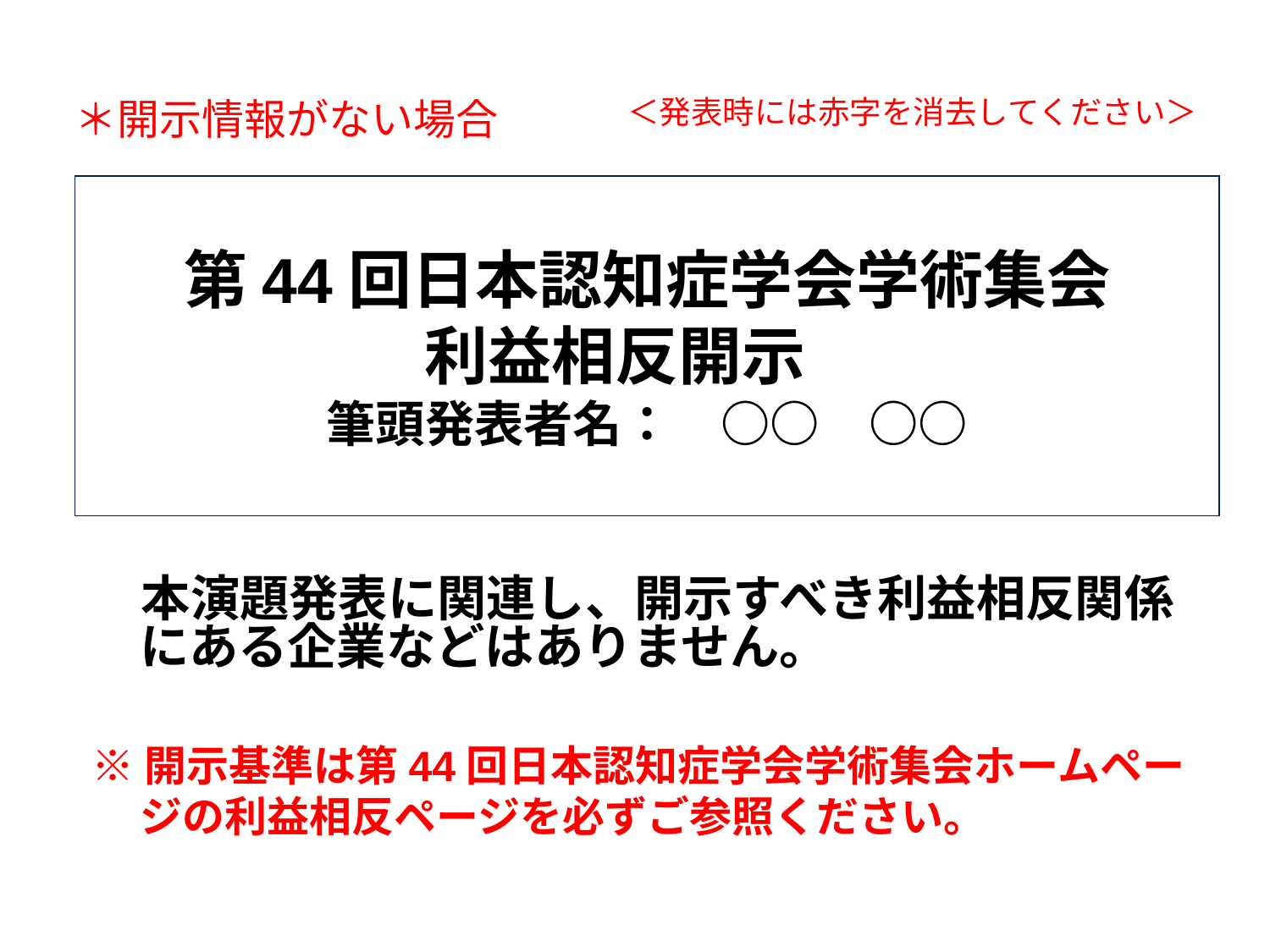

＊開示情報がない場合
＜発表時には赤字を消去してください＞
第44回日本認知症学会学術集会
利益相反開示　
筆頭発表者名：　○○　○○

　本演題発表に関連し、開示すべき利益相反関係にある企業などはありません。

※開示基準は第44回日本認知症学会学術集会ホームページの利益相反ページを必ずご参照ください。